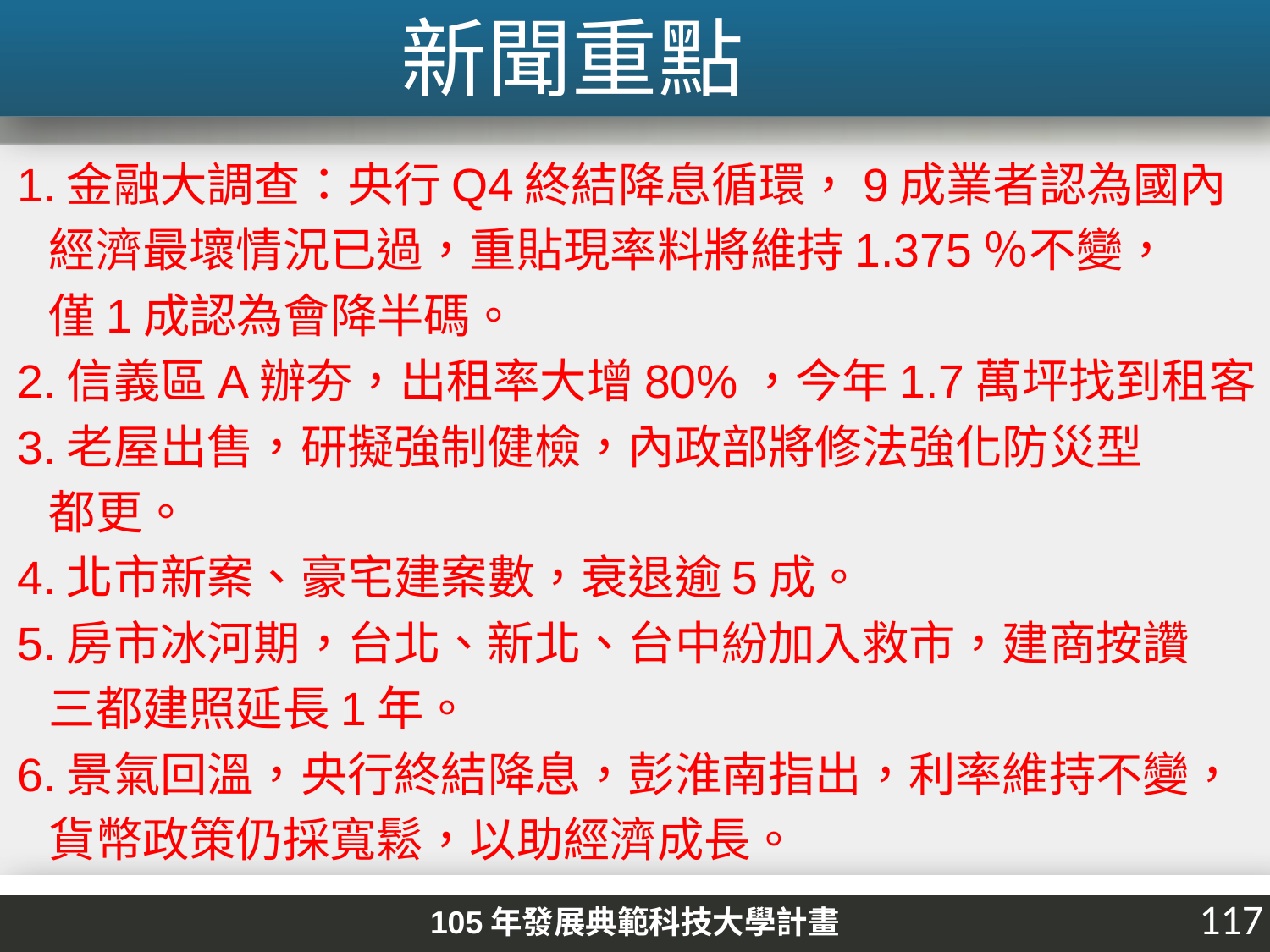

# 新聞重點
1.金融大調查：央行Q4終結降息循環，9成業者認為國內
  經濟最壞情況已過，重貼現率料將維持1.375％不變，
  僅1成認為會降半碼。
2.信義區A辦夯，出租率大增80%，今年1.7萬坪找到租客。
3.老屋出售，研擬強制健檢，內政部將修法強化防災型
  都更。
4.北市新案、豪宅建案數，衰退逾5成。
5.房市冰河期，台北、新北、台中紛加入救市，建商按讚
  三都建照延長1年。
6.景氣回溫，央行終結降息，彭淮南指出，利率維持不變，
  貨幣政策仍採寬鬆，以助經濟成長。